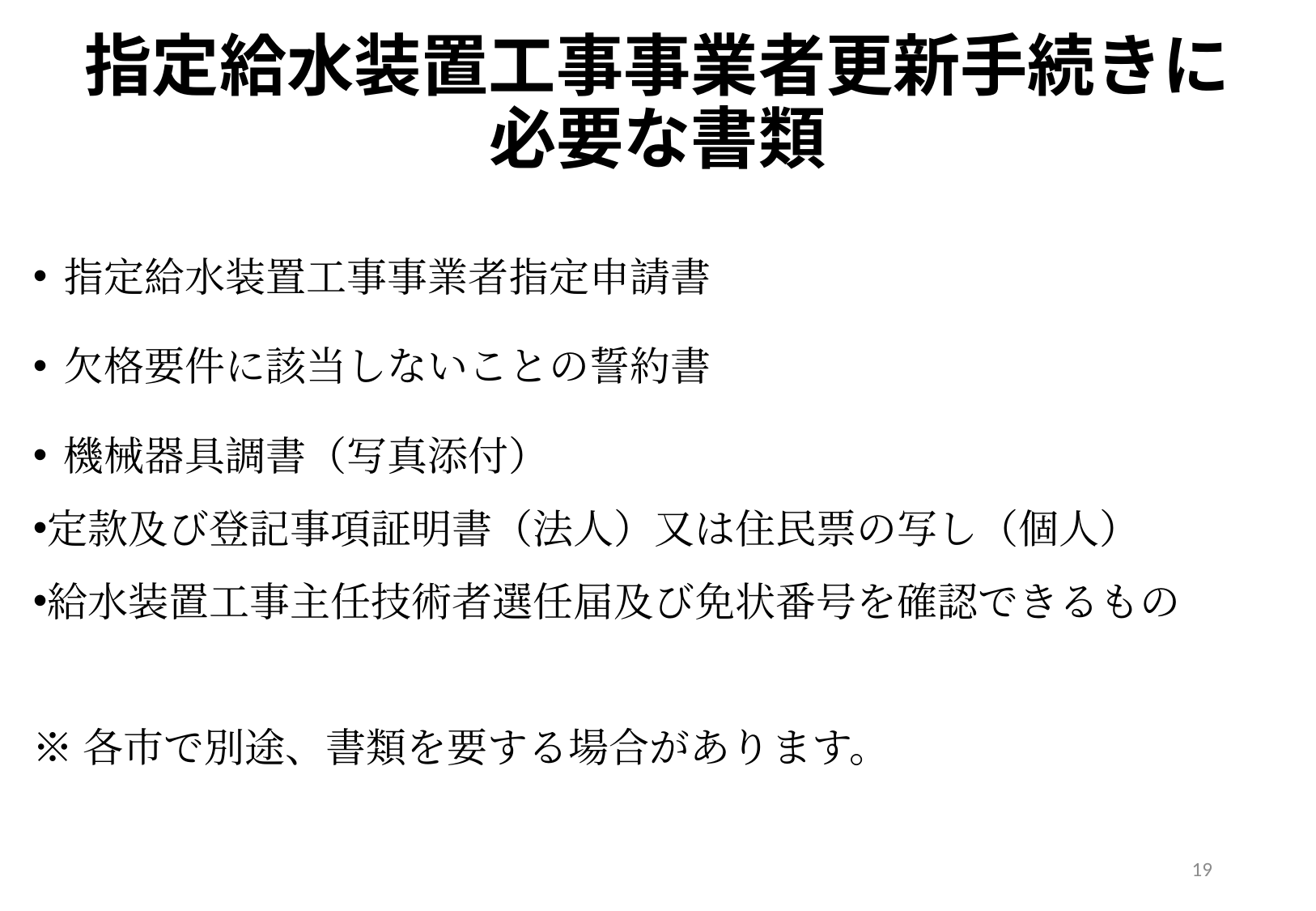

# 指定給水装置工事事業者更新手続きに 必要な書類
指定給水装置工事事業者指定申請書
欠格要件に該当しないことの誓約書
機械器具調書（写真添付）
定款及び登記事項証明書（法人）又は住民票の写し（個人）
給水装置工事主任技術者選任届及び免状番号を確認できるもの

※各市で別途、書類を要する場合があります。
19